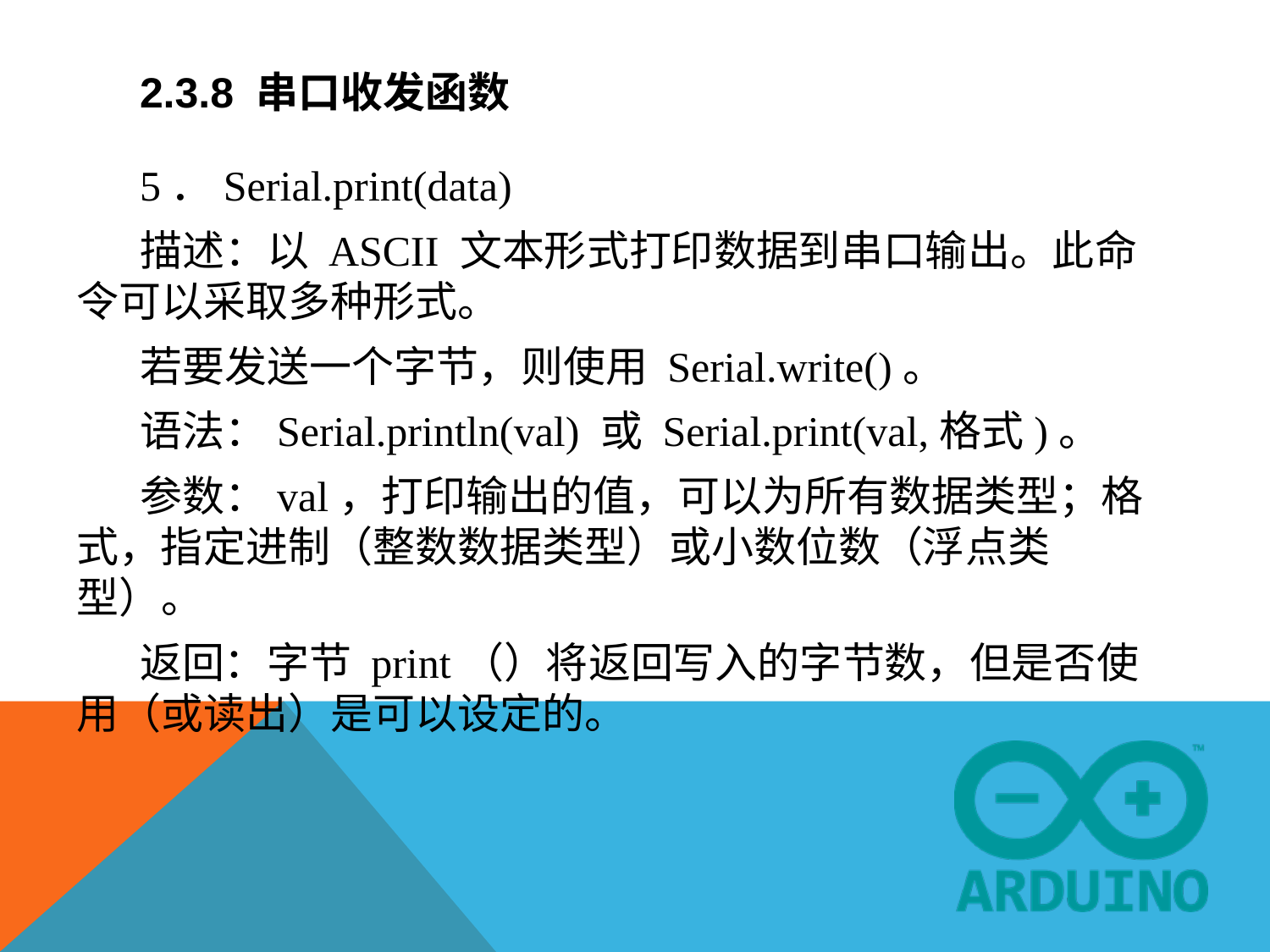

# 2.3.8 串口收发函数
5．Serial.print(data)
描述：以 ASCII 文本形式打印数据到串口输出。此命令可以采取多种形式。
若要发送一个字节，则使用 Serial.write()。
语法：Serial.println(val) 或 Serial.print(val,格式)。
参数：val，打印输出的值，可以为所有数据类型；格式，指定进制（整数数据类型）或小数位数（浮点类型）。
返回：字节 print（）将返回写入的字节数，但是否使用（或读出）是可以设定的。